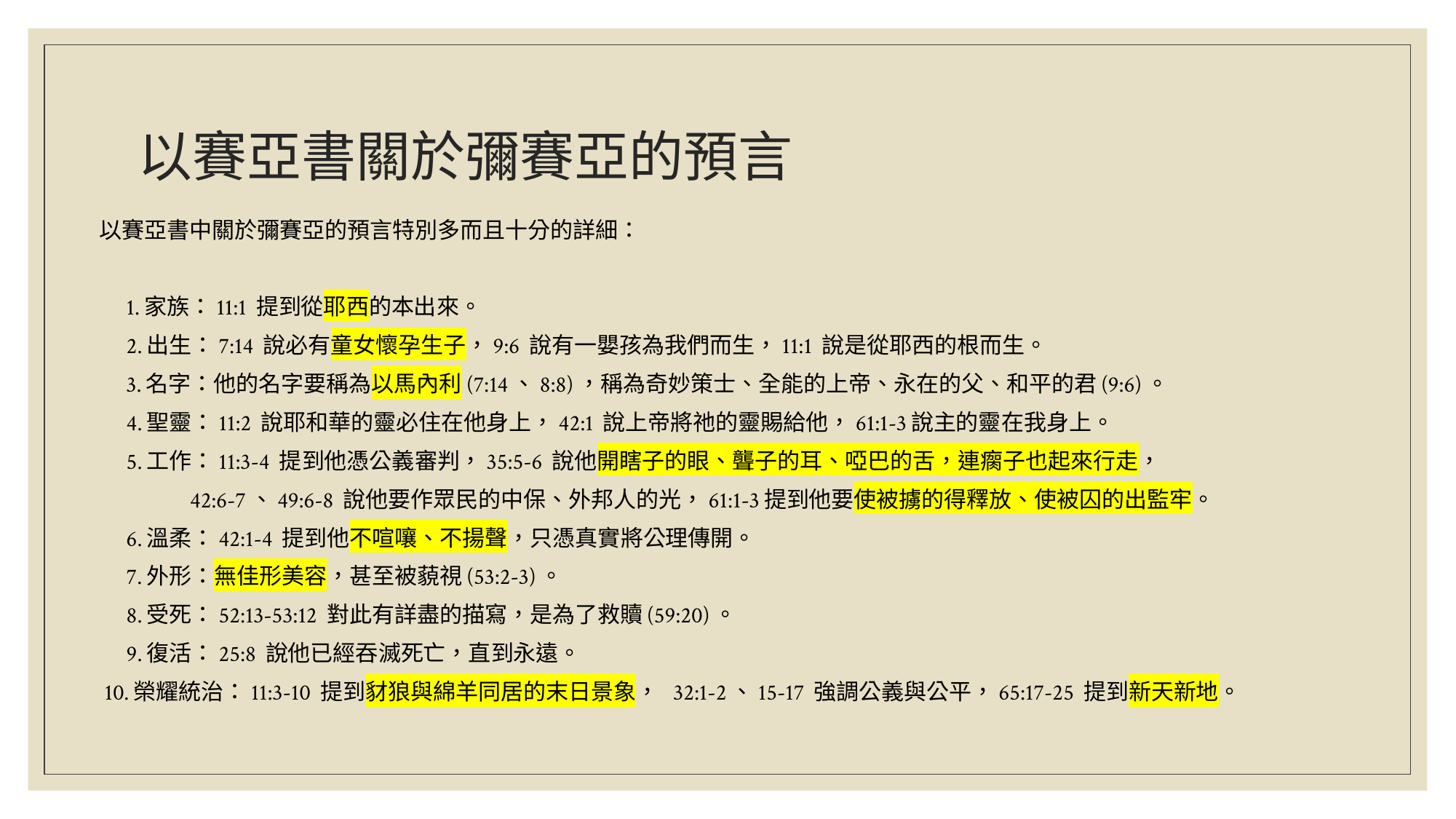

# 以賽亞書關於彌賽亞的預言
以賽亞書中關於彌賽亞的預言特別多而且十分的詳細：

　1.家族：11:1 提到從耶西的本出來。
　2.出生：7:14 說必有童女懷孕生子，9:6 說有一嬰孩為我們而生，11:1 說是從耶西的根而生。
　3.名字：他的名字要稱為以馬內利(7:14、8:8)，稱為奇妙策士、全能的上帝、永在的父、和平的君(9:6)。
　4.聖靈：11:2 說耶和華的靈必住在他身上，42:1 說上帝將祂的靈賜給他，61:1-3說主的靈在我身上。
　5.工作：11:3-4 提到他憑公義審判，35:5-6 說他開瞎子的眼、聾子的耳、啞巴的舌，連瘸子也起來行走，
	42:6-7、49:6-8 說他要作眾民的中保、外邦人的光，61:1-3提到他要使被擄的得釋放、使被囚的出監牢。
　6.溫柔：42:1-4 提到他不喧嚷、不揚聲，只憑真實將公理傳開。
　7.外形：無佳形美容，甚至被藐視(53:2-3)。
　8.受死：52:13-53:12 對此有詳盡的描寫，是為了救贖(59:20)。
　9.復活：25:8 說他已經吞滅死亡，直到永遠。
 10.榮耀統治：11:3-10 提到豺狼與綿羊同居的末日景象，  32:1-2、15-17 強調公義與公平，65:17-25 提到新天新地。